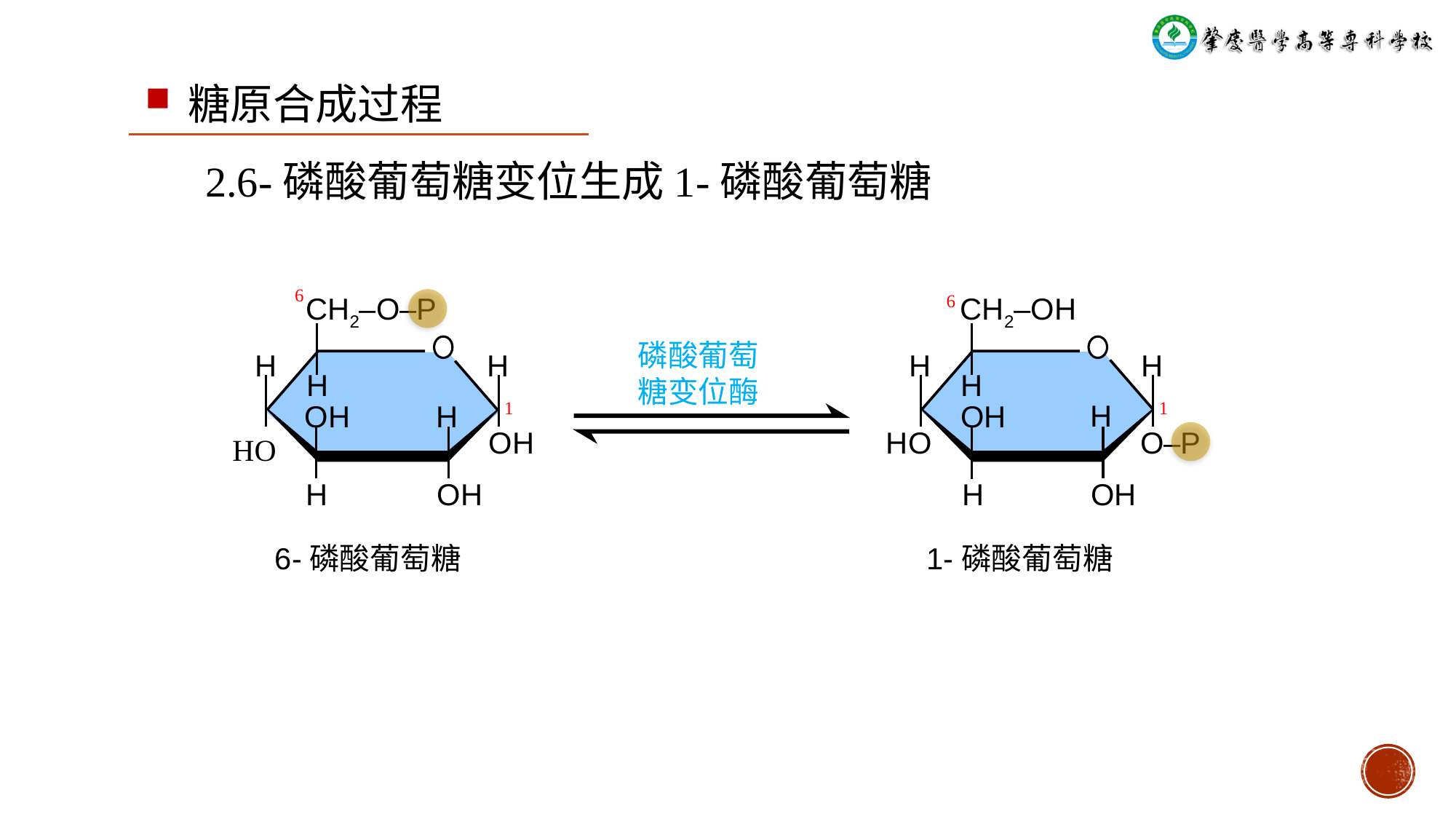

糖原合成过程
2.6-磷酸葡萄糖变位生成1-磷酸葡萄糖
6
6
CH2‒O‒P

H
H

H

OH
H
OH
HO

H
OH
6-磷酸葡萄糖
CH2‒OH

H
H

H

H
OH
HO
O‒P

H
OH
1-磷酸葡萄糖
磷酸葡萄
糖变位酶
1
1